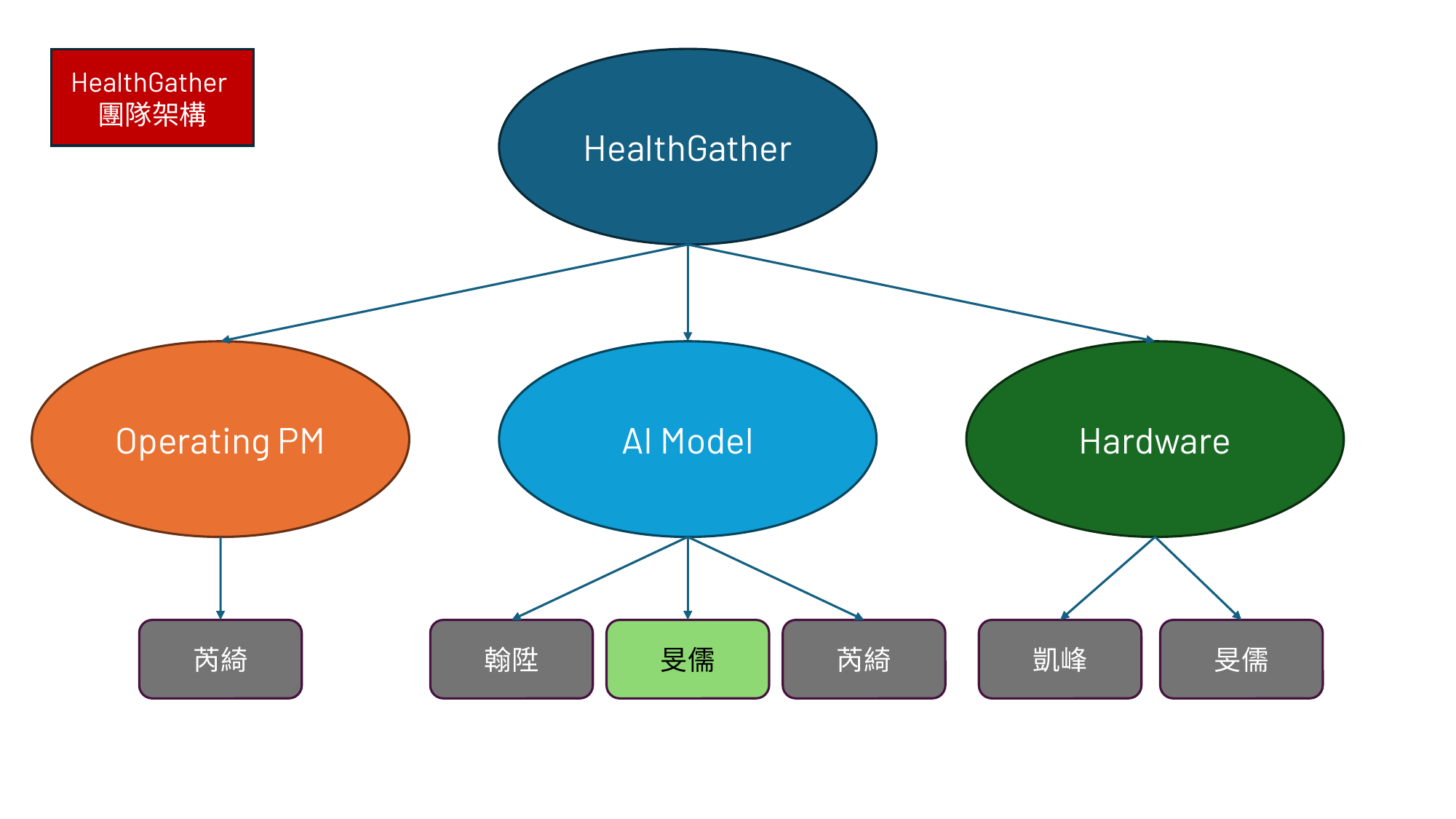

HealthGather團隊架構
HealthGather
Operating PM
AI Model
Hardware
凱峰
旻儒
芮綺
翰陞
旻儒
芮綺